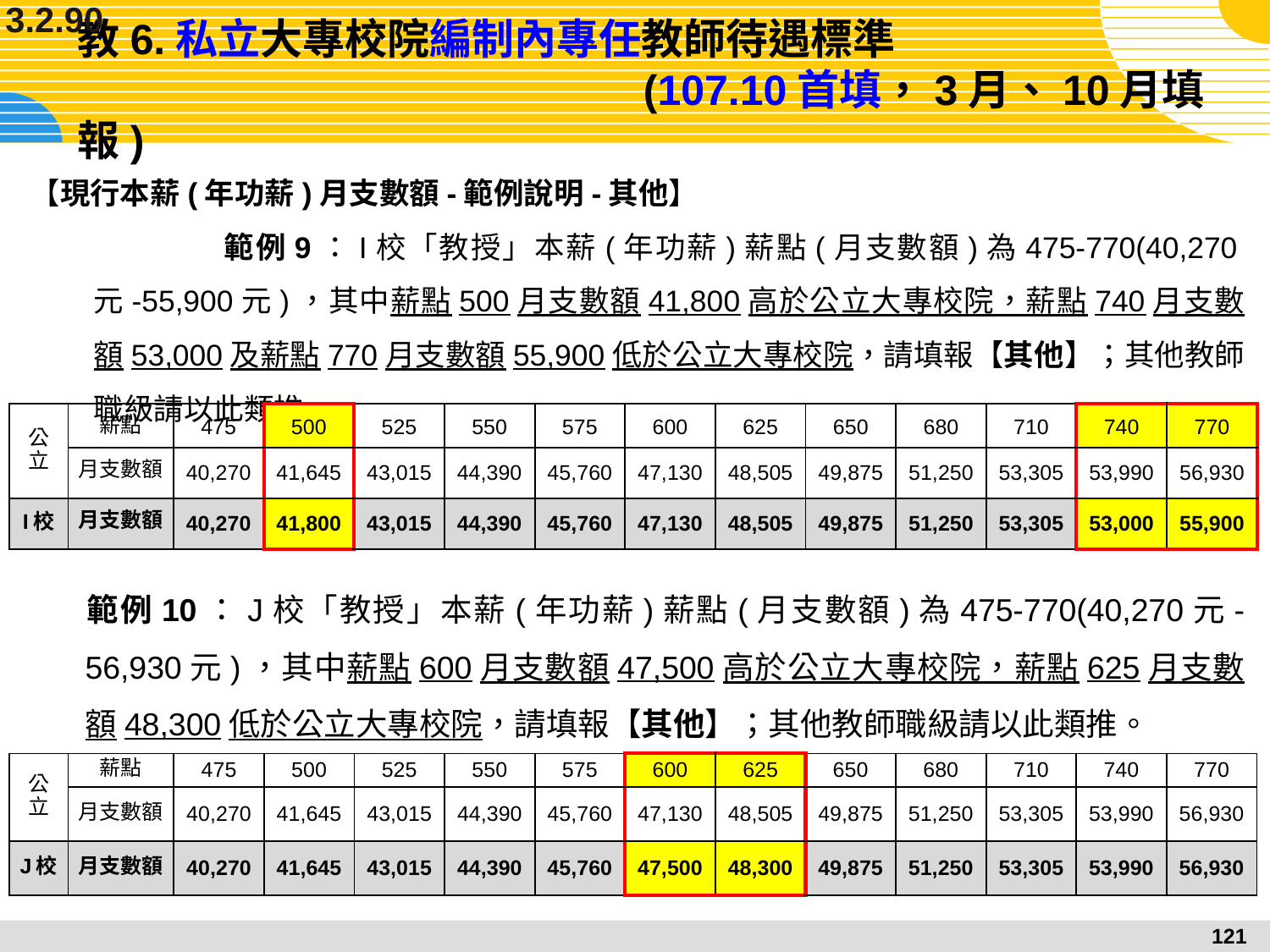

3.2.90
# 教6.私立大專校院編制內專任教師待遇標準						     (107.10首填，3月、10月填報)
【現行本薪(年功薪)月支數額-範例說明-其他】
		範例9：I校「教授」本薪(年功薪)薪點(月支數額)為475-770(40,270元-55,900元)，其中薪點500月支數額41,800高於公立大專校院，薪點740月支數額53,000及薪點770月支數額55,900低於公立大專校院，請填報【其他】；其他教師職級請以此類推。
| 公立 | 薪點 | 475 | 500 | 525 | 550 | 575 | 600 | 625 | 650 | 680 | 710 | 740 | 770 |
| --- | --- | --- | --- | --- | --- | --- | --- | --- | --- | --- | --- | --- | --- |
|  | 月支數額 | 40,270 | 41,645 | 43,015 | 44,390 | 45,760 | 47,130 | 48,505 | 49,875 | 51,250 | 53,305 | 53,990 | 56,930 |
| I校 | 月支數額 | 40,270 | 41,800 | 43,015 | 44,390 | 45,760 | 47,130 | 48,505 | 49,875 | 51,250 | 53,305 | 53,000 | 55,900 |
	範例10：J校「教授」本薪(年功薪)薪點(月支數額)為475-770(40,270元-56,930元)，其中薪點600月支數額47,500高於公立大專校院，薪點625月支數額48,300低於公立大專校院，請填報【其他】；其他教師職級請以此類推。
| 公立 | 薪點 | 475 | 500 | 525 | 550 | 575 | 600 | 625 | 650 | 680 | 710 | 740 | 770 |
| --- | --- | --- | --- | --- | --- | --- | --- | --- | --- | --- | --- | --- | --- |
|  | 月支數額 | 40,270 | 41,645 | 43,015 | 44,390 | 45,760 | 47,130 | 48,505 | 49,875 | 51,250 | 53,305 | 53,990 | 56,930 |
| J校 | 月支數額 | 40,270 | 41,645 | 43,015 | 44,390 | 45,760 | 47,500 | 48,300 | 49,875 | 51,250 | 53,305 | 53,990 | 56,930 |